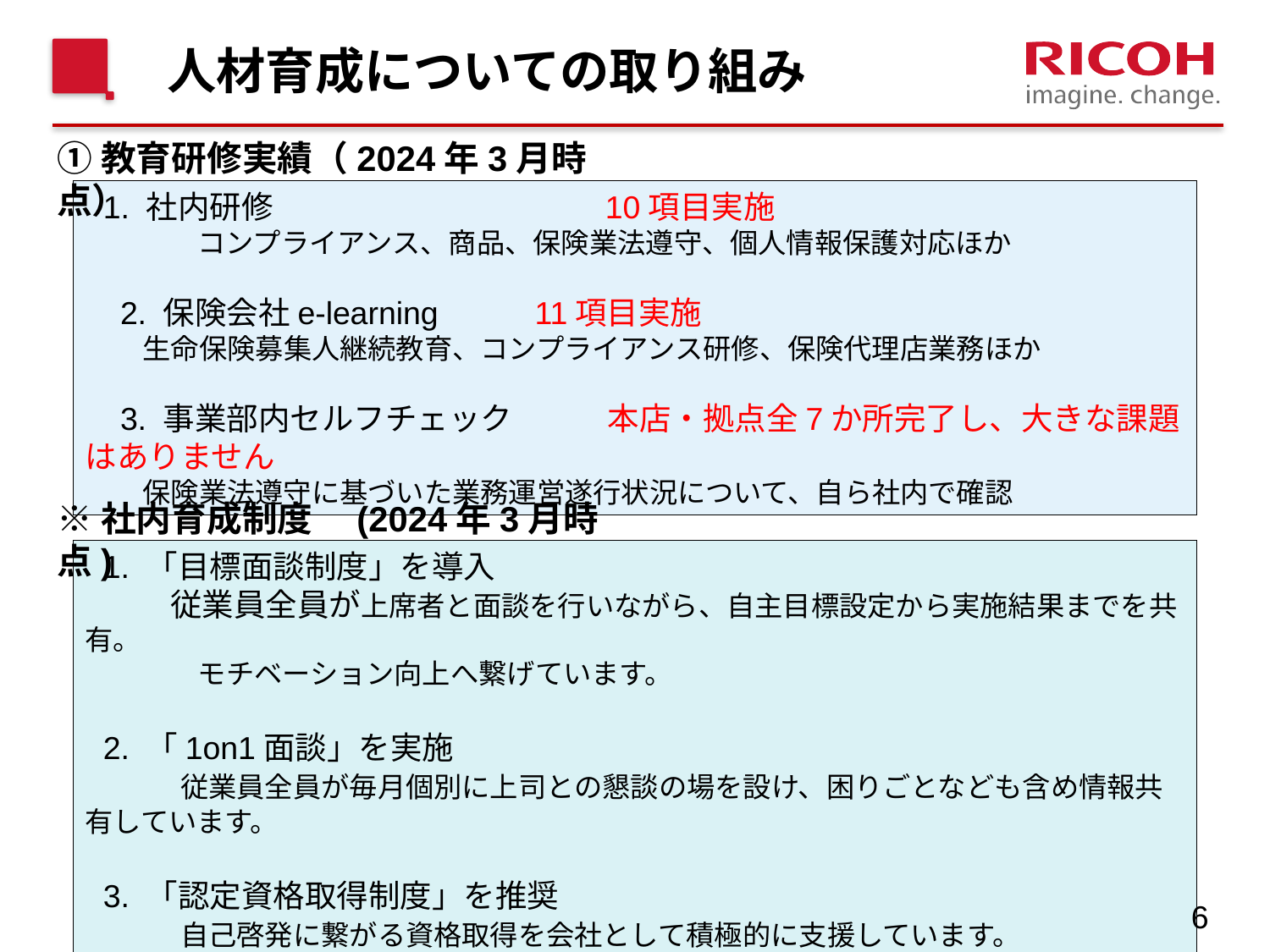

# 人材育成についての取り組み
①教育研修実績（2024年3月時点）
  1. 社内研修　　　　　　　　　 　10項目実施
　　　　コンプライアンス、商品、保険業法遵守、個人情報保護対応ほか

　2. 保険会社e-learning  　　11項目実施
        生命保険募集人継続教育、コンプライアンス研修、保険代理店業務ほか

　3. 事業部内セルフチェック　　　本店・拠点全7か所完了し、大きな課題はありません
        保険業法遵守に基づいた業務運営遂行状況について、自ら社内で確認
※社内育成制度　(2024年3月時点)
  1. 「目標面談制度」を導入
　　   従業員全員が上席者と面談を行いながら、自主目標設定から実施結果までを共有。
　　　　モチベーション向上へ繋げています。

  2. 「1on1面談」を実施
　　　従業員全員が毎月個別に上司との懇談の場を設け、困りごとなども含め情報共有しています。

  3. 「認定資格取得制度」を推奨
　　　自己啓発に繋がる資格取得を会社として積極的に支援しています。
6